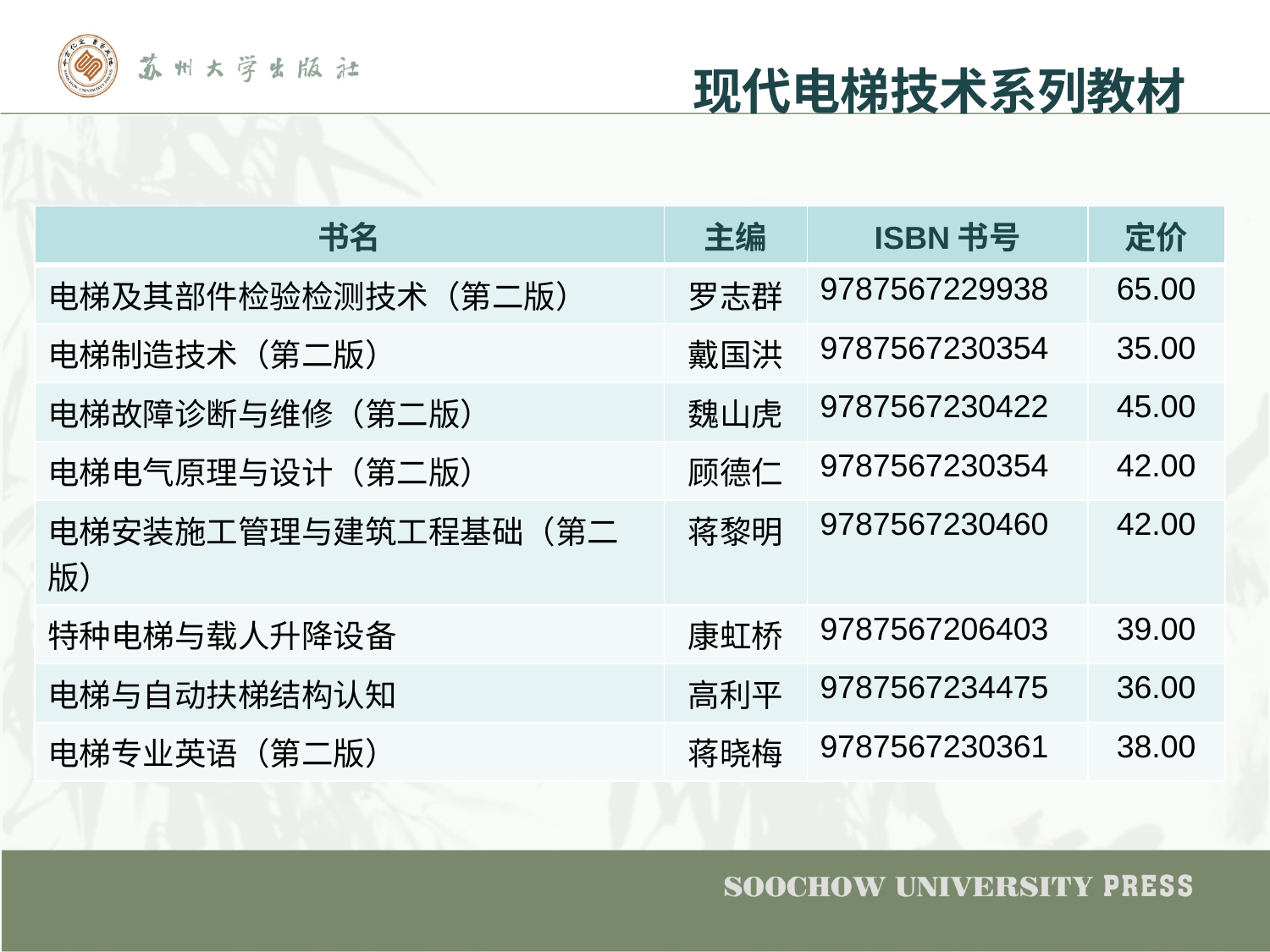

现代电梯技术系列教材
| 书名 | 主编 | ISBN书号 | 定价 |
| --- | --- | --- | --- |
| 电梯及其部件检验检测技术（第二版） | 罗志群 | 9787567229938 | 65.00 |
| 电梯制造技术（第二版） | 戴国洪 | 9787567230354 | 35.00 |
| 电梯故障诊断与维修（第二版） | 魏山虎 | 9787567230422 | 45.00 |
| 电梯电气原理与设计（第二版） | 顾德仁 | 9787567230354 | 42.00 |
| 电梯安装施工管理与建筑工程基础（第二版） | 蒋黎明 | 9787567230460 | 42.00 |
| 特种电梯与载人升降设备 | 康虹桥 | 9787567206403 | 39.00 |
| 电梯与自动扶梯结构认知 | 高利平 | 9787567234475 | 36.00 |
| 电梯专业英语（第二版） | 蒋晓梅 | 9787567230361 | 38.00 |